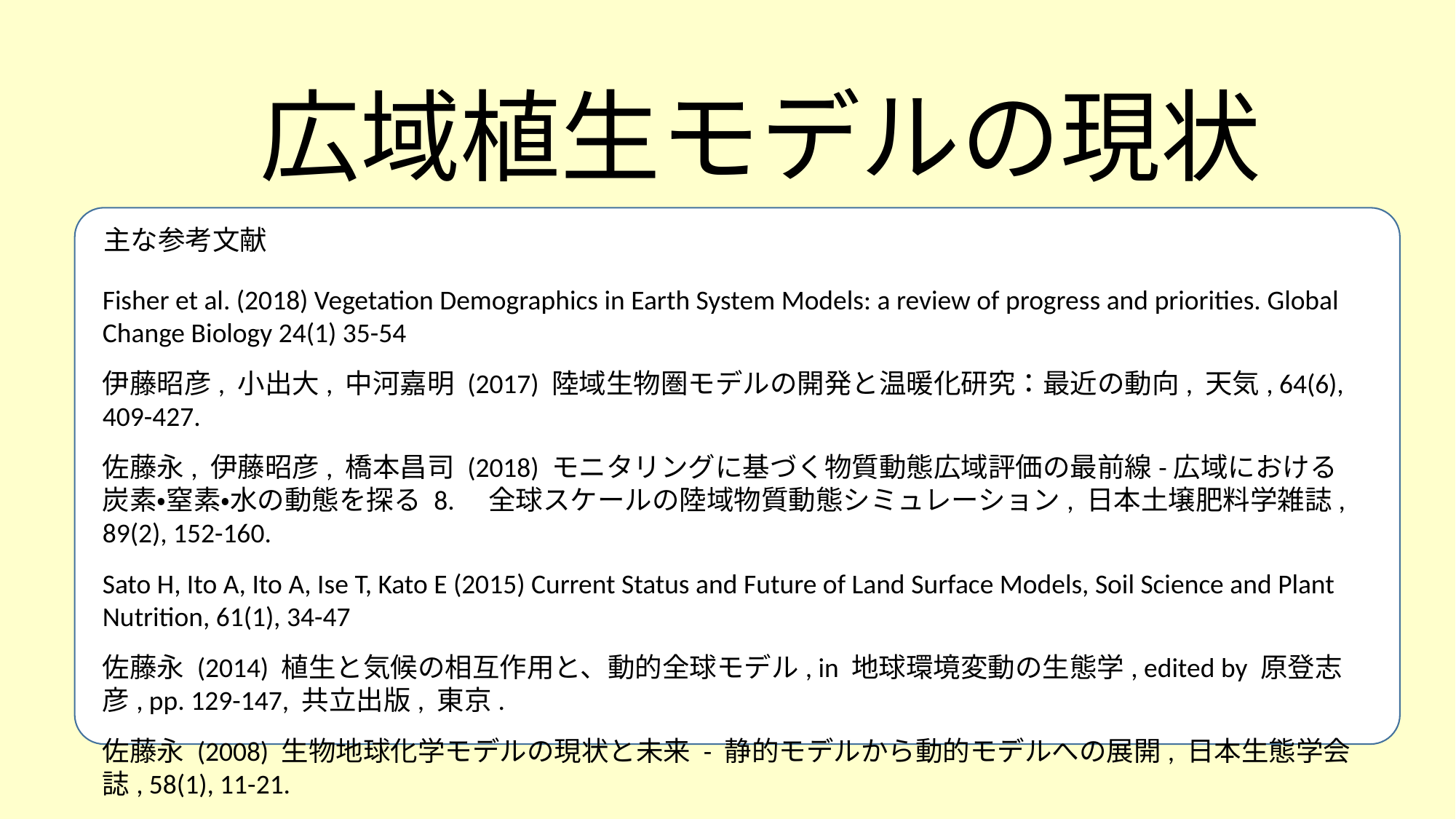

広域植生モデルの現状

主な参考文献
Fisher et al. (2018) Vegetation Demographics in Earth System Models: a review of progress and priorities. Global Change Biology 24(1) 35-54
伊藤昭彦, 小出大, 中河嘉明 (2017) 陸域生物圏モデルの開発と温暖化研究：最近の動向, 天気, 64(6), 409-427.
佐藤永, 伊藤昭彦, 橋本昌司 (2018) モニタリングに基づく物質動態広域評価の最前線-広域における炭素・窒素・水の動態を探る 8.　全球スケールの陸域物質動態シミュレーション, 日本土壌肥料学雑誌, 89(2), 152-160.
Sato H, Ito A, Ito A, Ise T, Kato E (2015) Current Status and Future of Land Surface Models, Soil Science and Plant Nutrition, 61(1), 34-47
佐藤永 (2014) 植生と気候の相互作用と、動的全球モデル, in 地球環境変動の生態学, edited by 原登志彦, pp. 129-147, 共立出版, 東京.
佐藤永 (2008) 生物地球化学モデルの現状と未来 - 静的モデルから動的モデルへの展開, 日本生態学会誌, 58(1), 11-21.